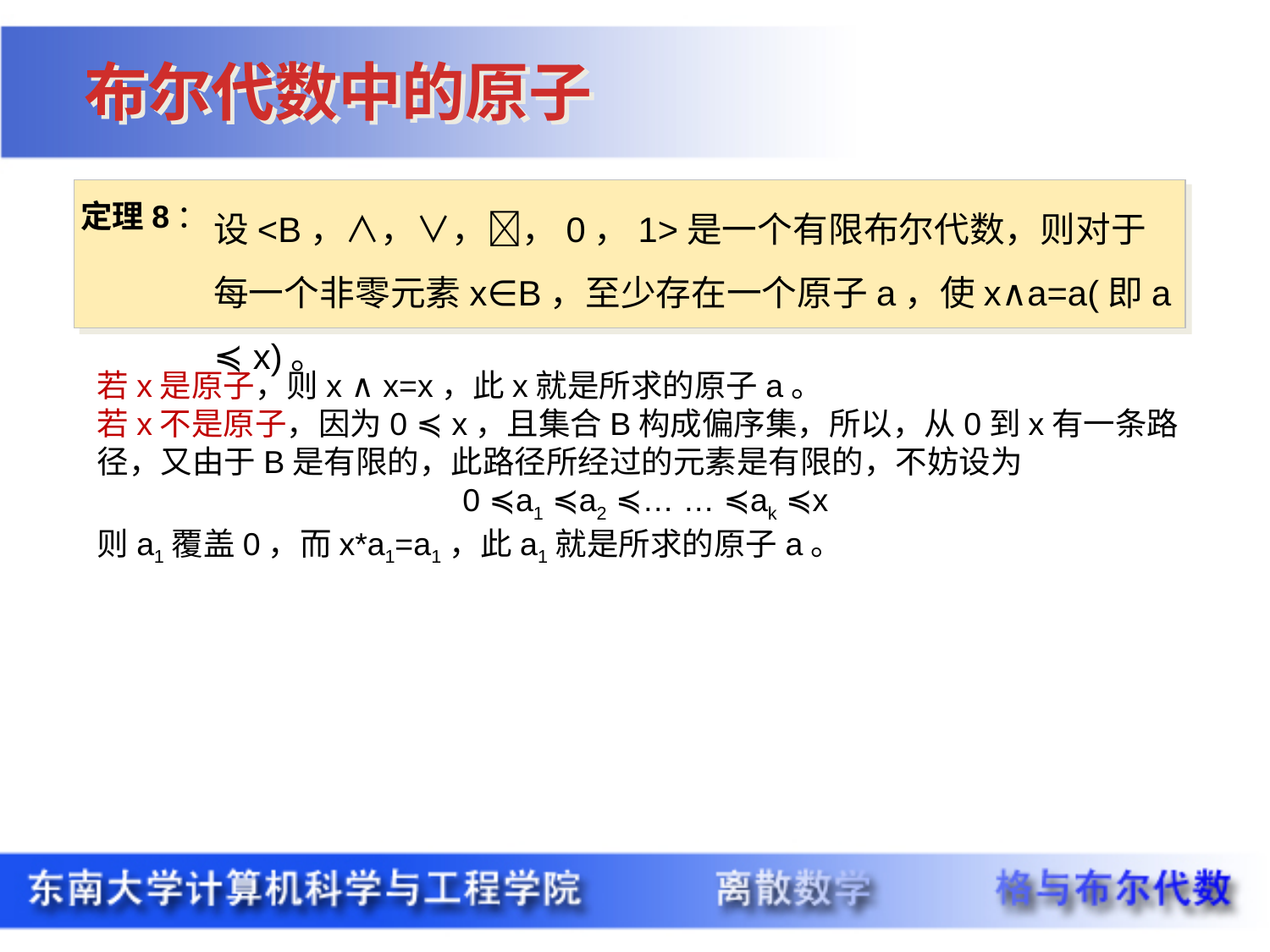

布尔代数中的原子

设<B，∧，∨，′，0，1>是一个有限布尔代数，则对于每一个非零元素x∈B，至少存在一个原子a，使x∧a=a(即a ≼ x)。
定理8：
若x是原子，则x ∧ x=x，此x就是所求的原子a。
若x不是原子，因为0 ≼ x，且集合B构成偏序集，所以，从0到x有一条路径，又由于B是有限的，此路径所经过的元素是有限的，不妨设为
0 ≼a1 ≼a2 ≼… … ≼ak ≼x
则a1覆盖0，而x*a1=a1，此a1就是所求的原子a。